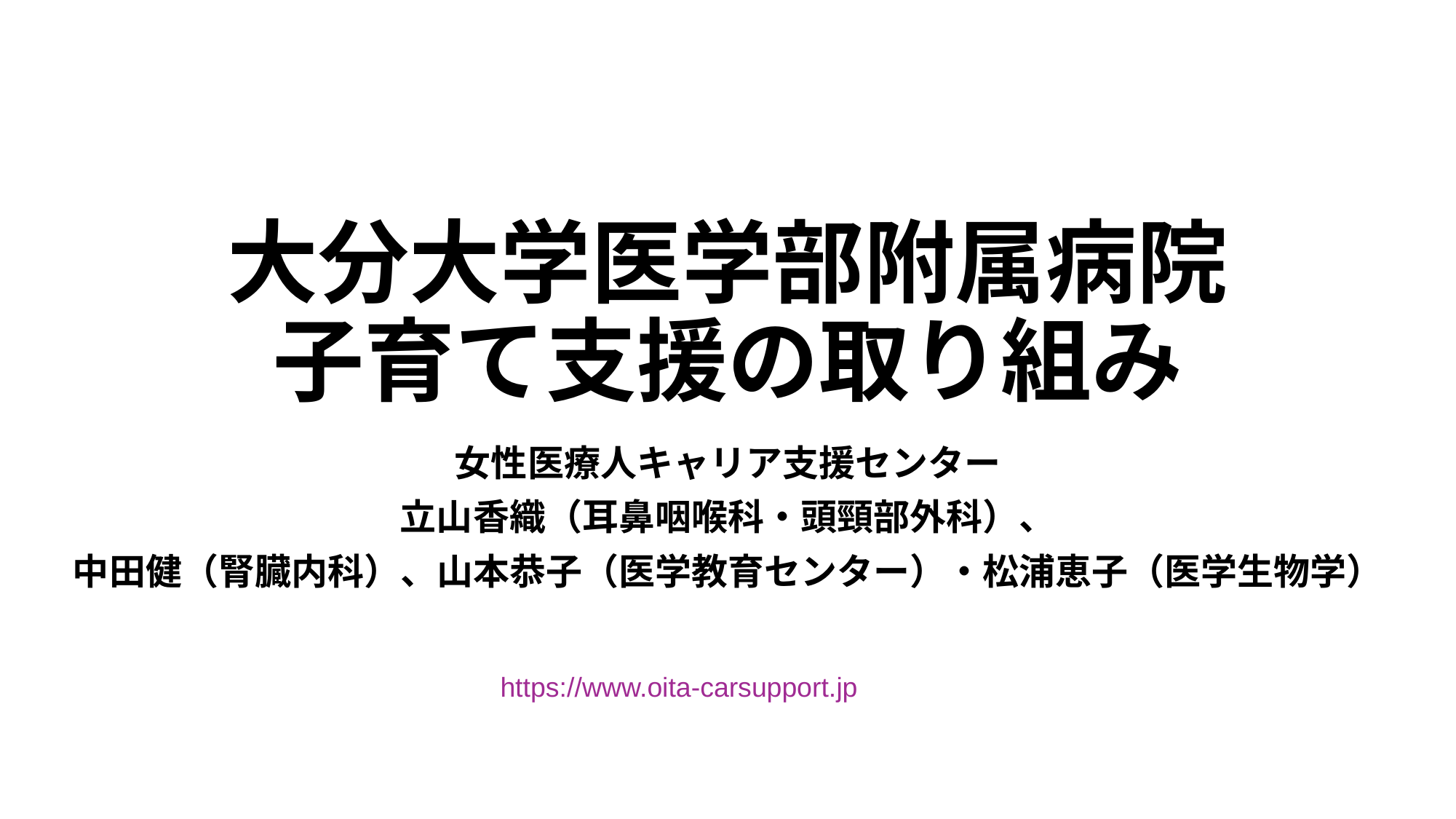

# 大分大学医学部附属病院子育て支援の取り組み
女性医療人キャリア支援センター
立山香織（耳鼻咽喉科・頭頸部外科）、
中田健（腎臓内科）、山本恭子（医学教育センター）・松浦恵子（医学生物学）

https://www.oita-carsupport.jp